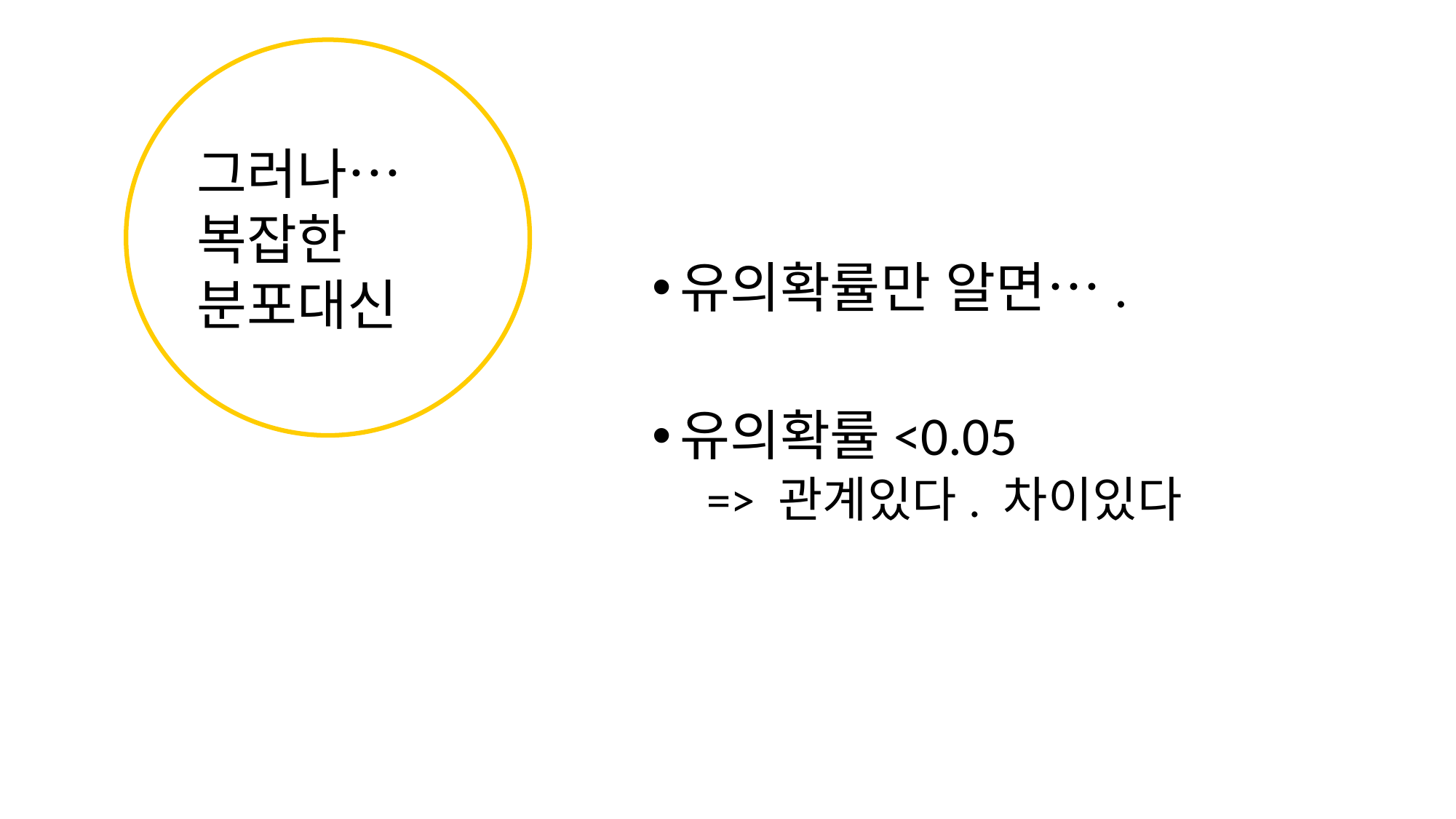

# 그러나… 복잡한 분포대신
유의확률만 알면….

유의확률<0.05
=> 관계있다. 차이있다